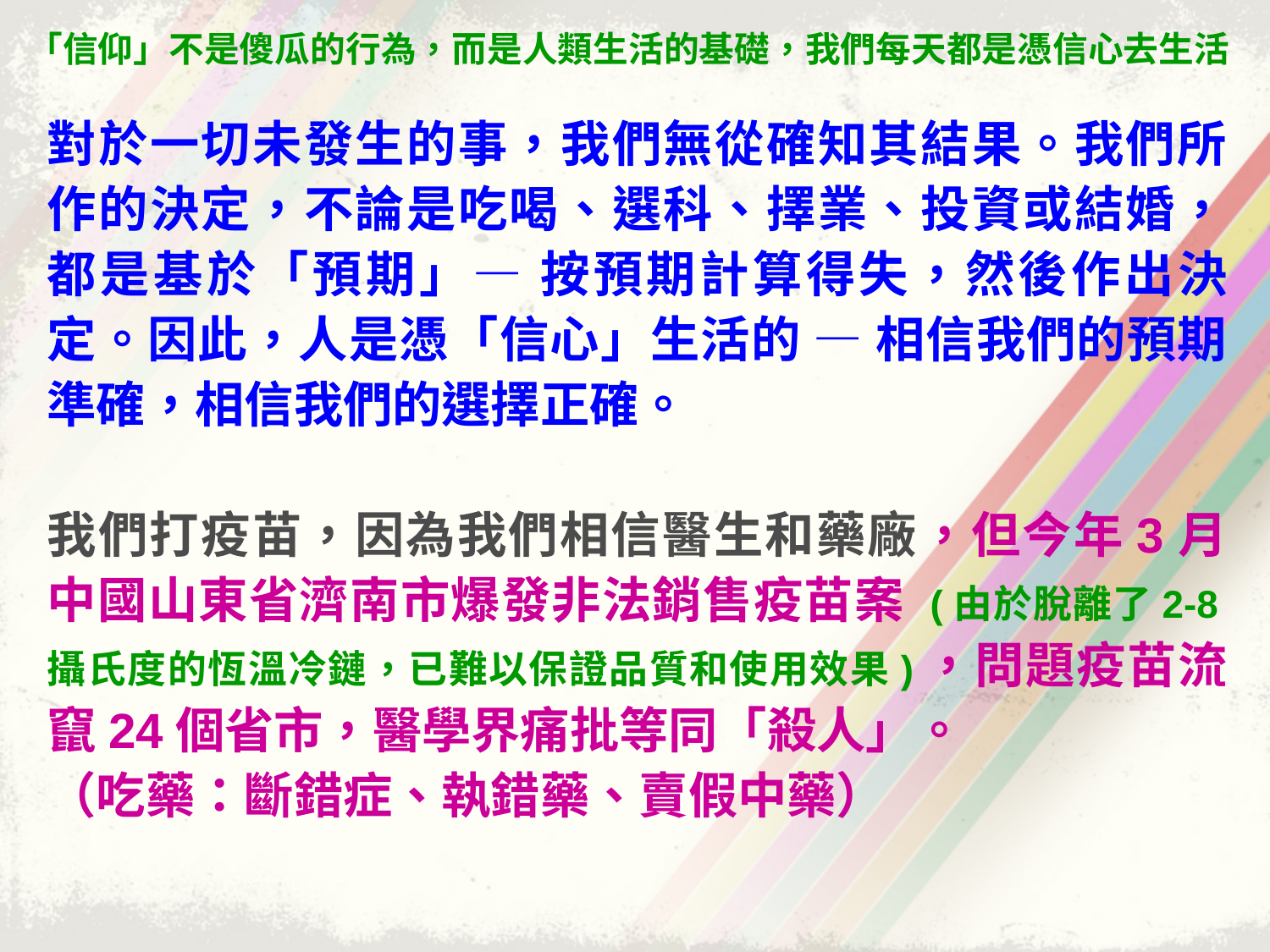

「信仰」不是傻瓜的行為，而是人類生活的基礎，我們每天都是憑信心去生活
對於一切未發生的事，我們無從確知其結果。我們所作的決定，不論是吃喝、選科、擇業、投資或結婚，都是基於「預期」— 按預期計算得失，然後作出決定。因此，人是憑「信心」生活的 — 相信我們的預期準確，相信我們的選擇正確。

我們打疫苗，因為我們相信醫生和藥廠，但今年3月中國山東省濟南市爆發非法銷售疫苗案 (由於脫離了2-8攝氏度的恆溫冷鏈，已難以保證品質和使用效果)，問題疫苗流竄24個省市，醫學界痛批等同「殺人」。
（吃藥：斷錯症、執錯藥、賣假中藥）